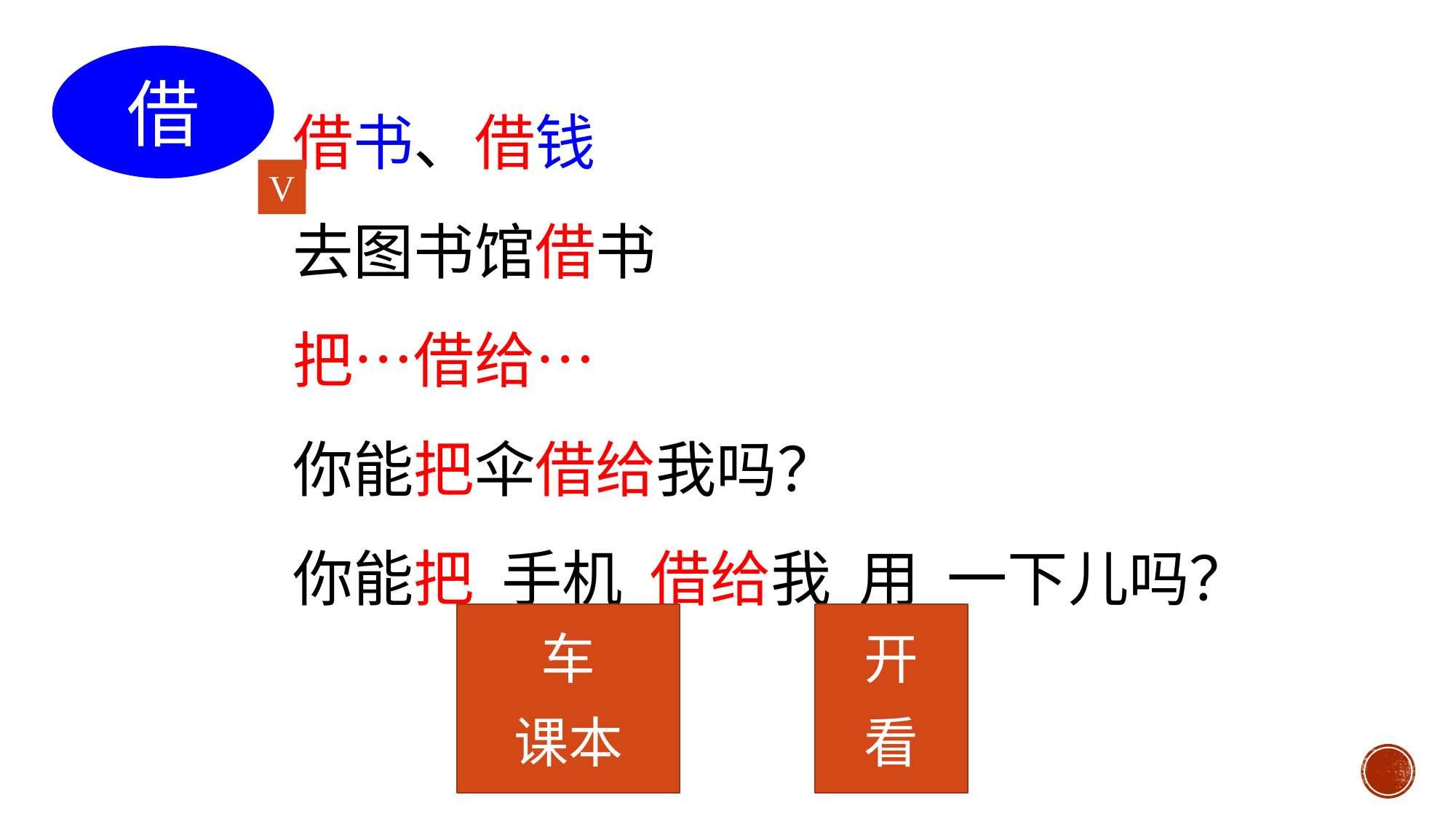

借
借书、借钱
去图书馆借书
V
把…借给…
你能把伞借给我吗？
你能把  手机  借给我  用  一下儿吗？
车
课本
开
看